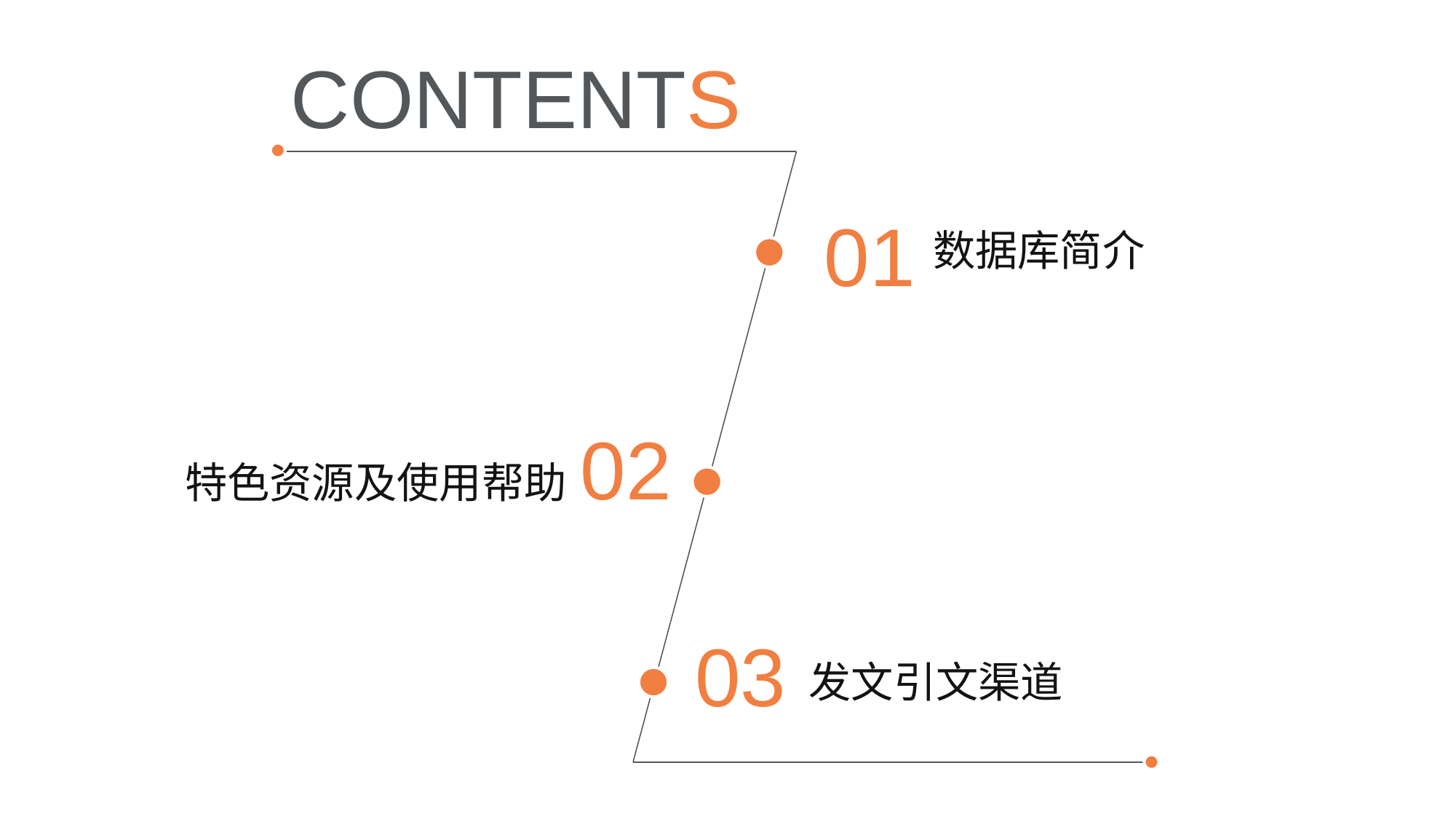

CONTENTS

01
数据库简介

02
特色资源及使用帮助

03
发文引文渠道